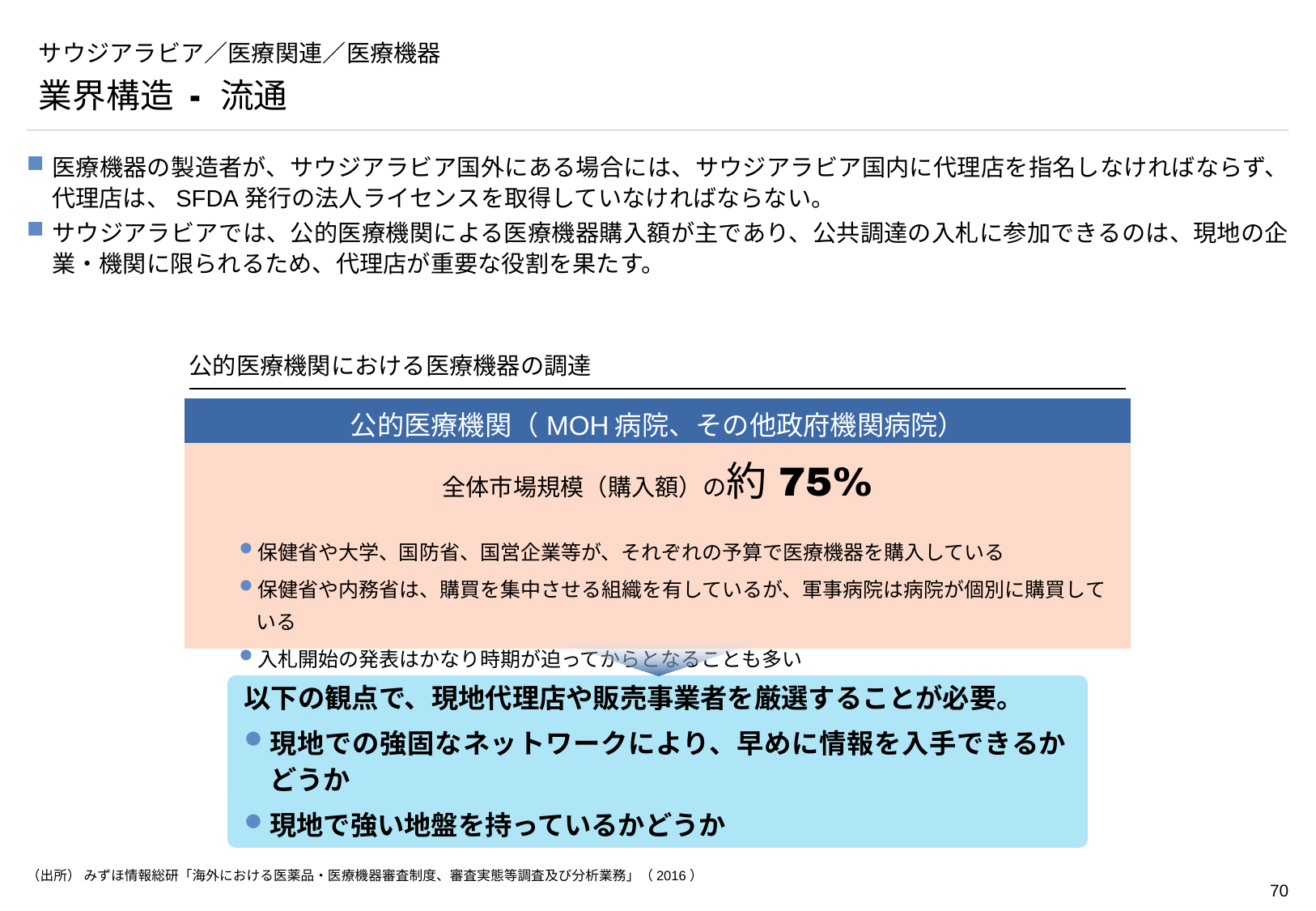

# サウジアラビア／医療関連／医療機器
業界構造 - 流通
医療機器の製造者が、サウジアラビア国外にある場合には、サウジアラビア国内に代理店を指名しなければならず、代理店は、SFDA発行の法人ライセンスを取得していなければならない。
サウジアラビアでは、公的医療機関による医療機器購入額が主であり、公共調達の入札に参加できるのは、現地の企業・機関に限られるため、代理店が重要な役割を果たす。
公的医療機関における医療機器の調達
| 公的医療機関（MOH病院、その他政府機関病院） |
| --- |
| 全体市場規模（購入額）の約75% 保健省や大学、国防省、国営企業等が、それぞれの予算で医療機器を購入している 保健省や内務省は、購買を集中させる組織を有しているが、軍事病院は病院が個別に購買している 入札開始の発表はかなり時期が迫ってからとなることも多い |

以下の観点で、現地代理店や販売事業者を厳選することが必要。
現地での強固なネットワークにより、早めに情報を入手できるかどうか
現地で強い地盤を持っているかどうか
（出所） みずほ情報総研「海外における医薬品・医療機器審査制度、審査実態等調査及び分析業務」（2016）